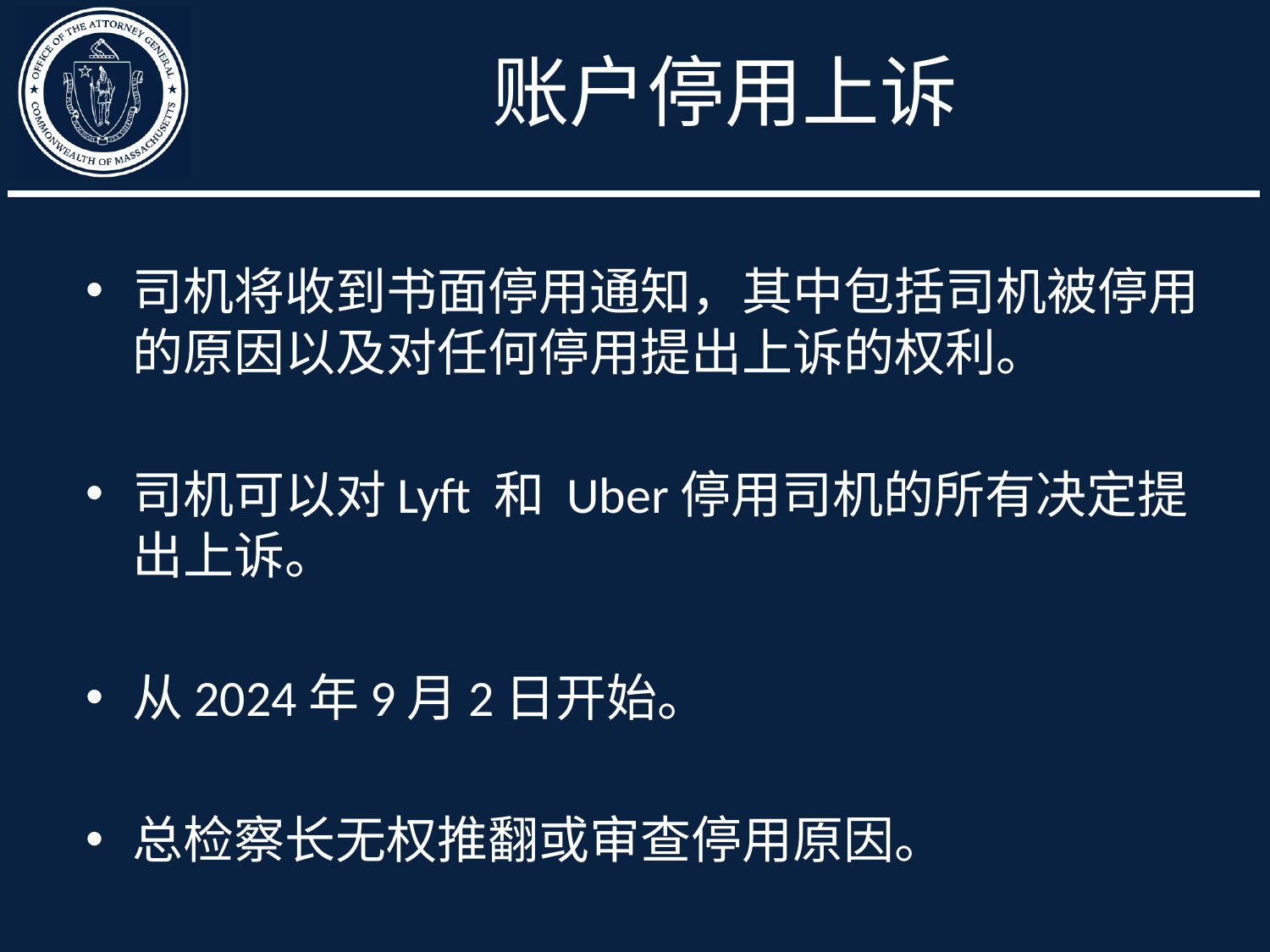

# 账户停用上诉
司机将收到书面停用通知，其中包括司机被停用的原因以及对任何停用提出上诉的权利。

司机可以对Lyft 和 Uber停用司机的所有决定提出上诉。

从2024年9月2日开始。

总检察长无权推翻或审查停用原因。